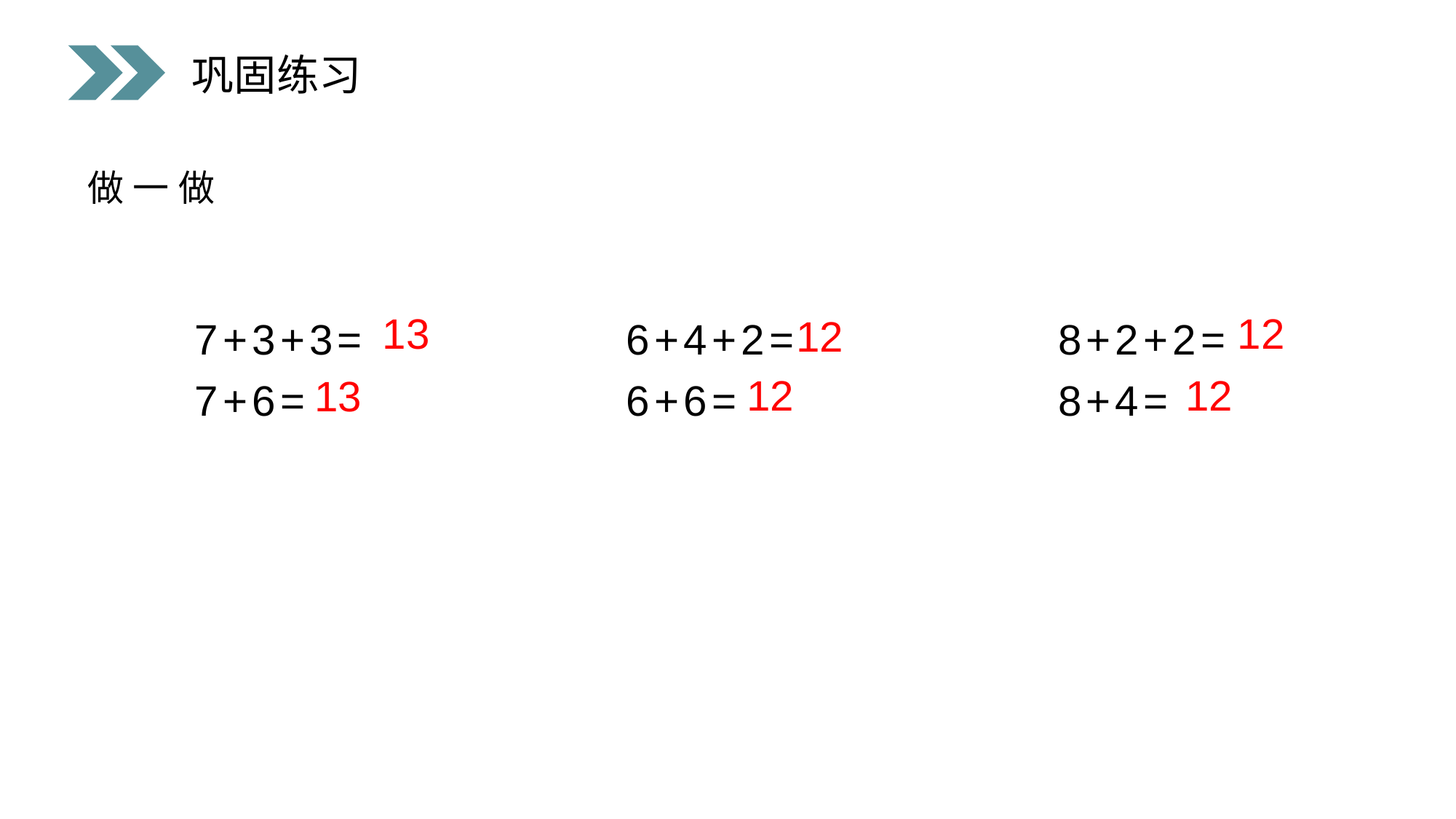

巩固练习
 做一做
 7+3+3=
 7+6=
 6+4+2=
 6+6=
 8+2+2=
 8+4=
13
12
12
12
12
13